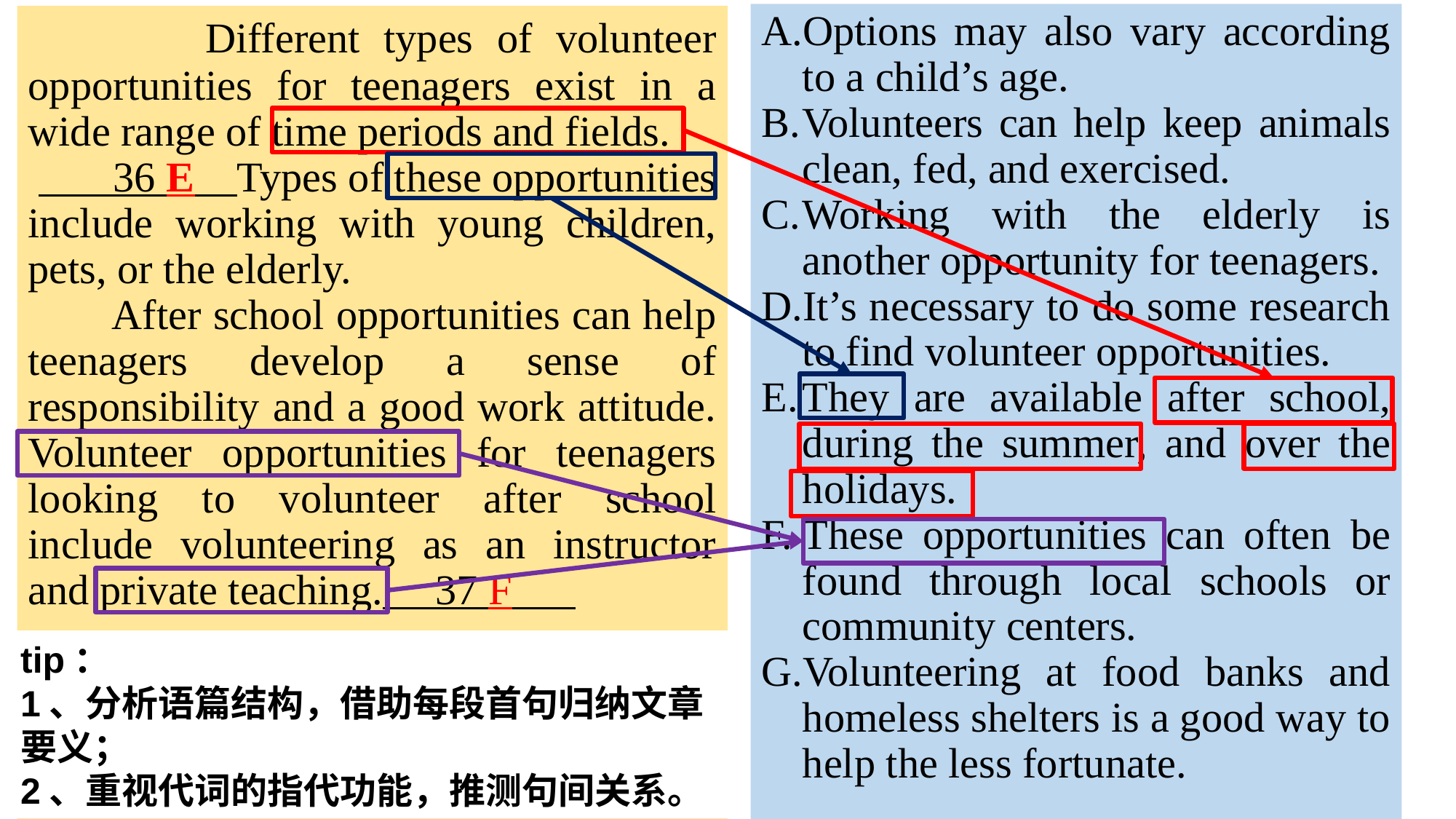

Options may also vary according to a child’s age.
Volunteers can help keep animals clean, fed, and exercised.
Working with the elderly is another opportunity for teenagers.
It’s necessary to do some research to find volunteer opportunities.
They are available after school, during the summer, and over the holidays.
These opportunities can often be found through local schools or community centers.
Volunteering at food banks and homeless shelters is a good way to help the less fortunate.

       Different types of volunteer opportunities for teenagers exist in a wide range of time periods and fields.
        36 E    Types of these opportunities include working with young children, pets, or the elderly.
       After school opportunities can help teenagers develop a sense of responsibility and a good work attitude. Volunteer opportunities for teenagers looking to volunteer after school include volunteering as an instructor and private teaching.     37 F

tip：
1、分析语篇结构，借助每段首句归纳文章要义；
2、重视代词的指代功能，推测句间关系。